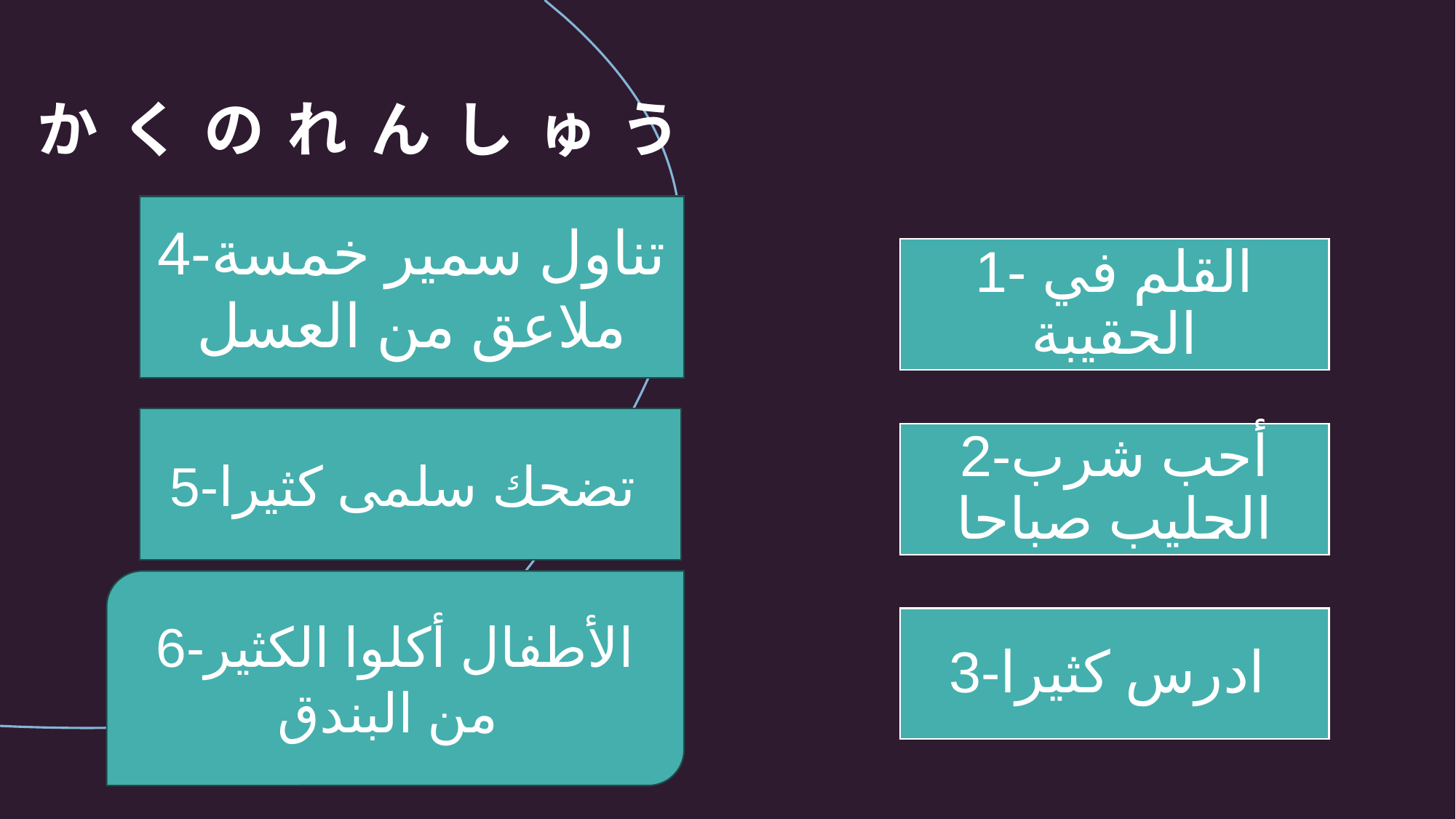

# かくのれんしゅう

4-تناول سمير خمسة ملاعق من العسل
1- القلم في الحقيبة
2-أحب شرب الحليب صباحا
3-ادرس كثيرا
5-تضحك سلمى كثيرا
6-الأطفال أكلوا الكثير من البندق